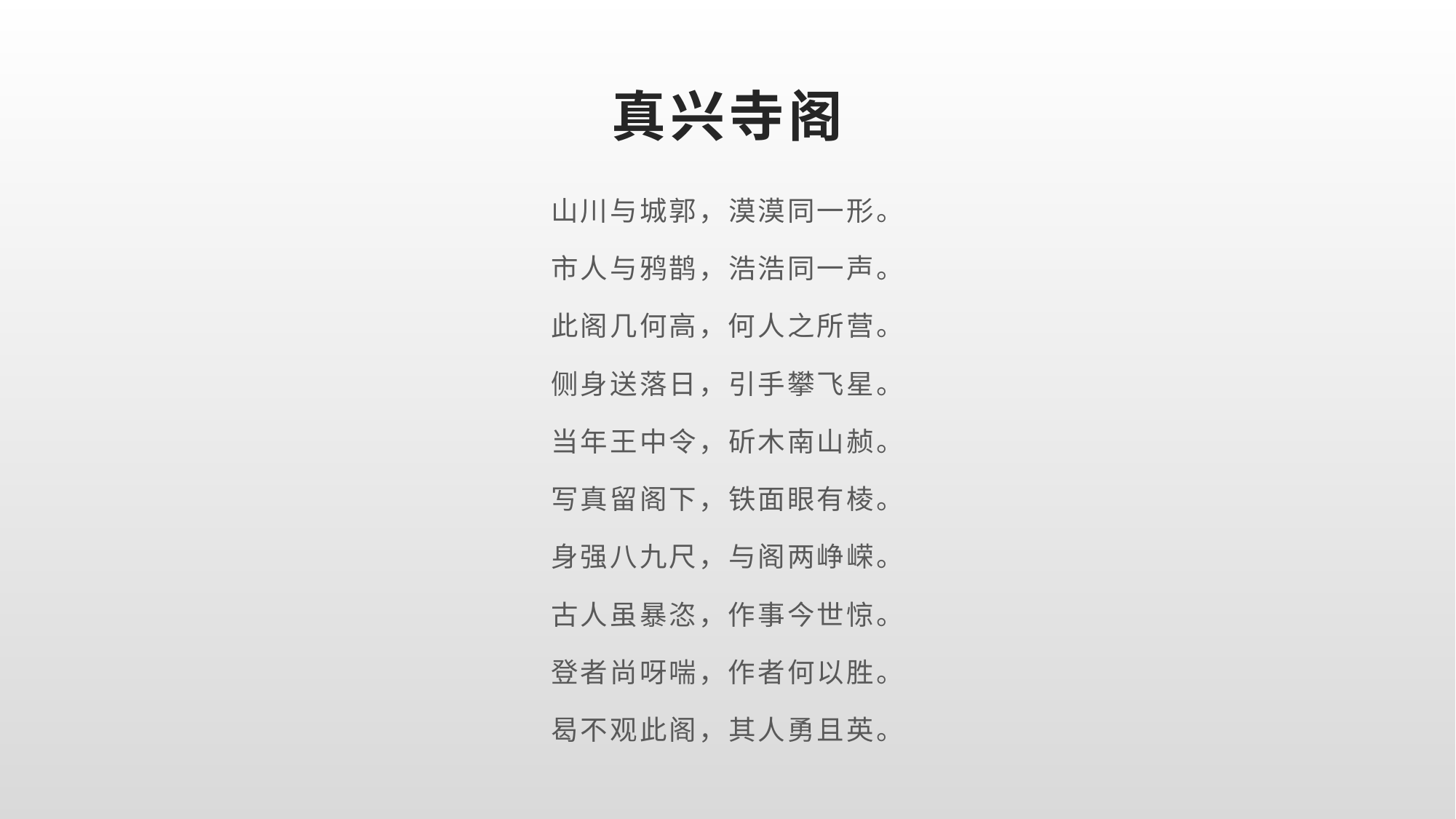

# 真兴寺阁
山川与城郭，漠漠同一形。
市人与鸦鹊，浩浩同一声。
此阁几何高，何人之所营。
侧身送落日，引手攀飞星。
当年王中令，斫木南山赪。
写真留阁下，铁面眼有棱。
身强八九尺，与阁两峥嵘。
古人虽暴恣，作事今世惊。
登者尚呀喘，作者何以胜。
曷不观此阁，其人勇且英。